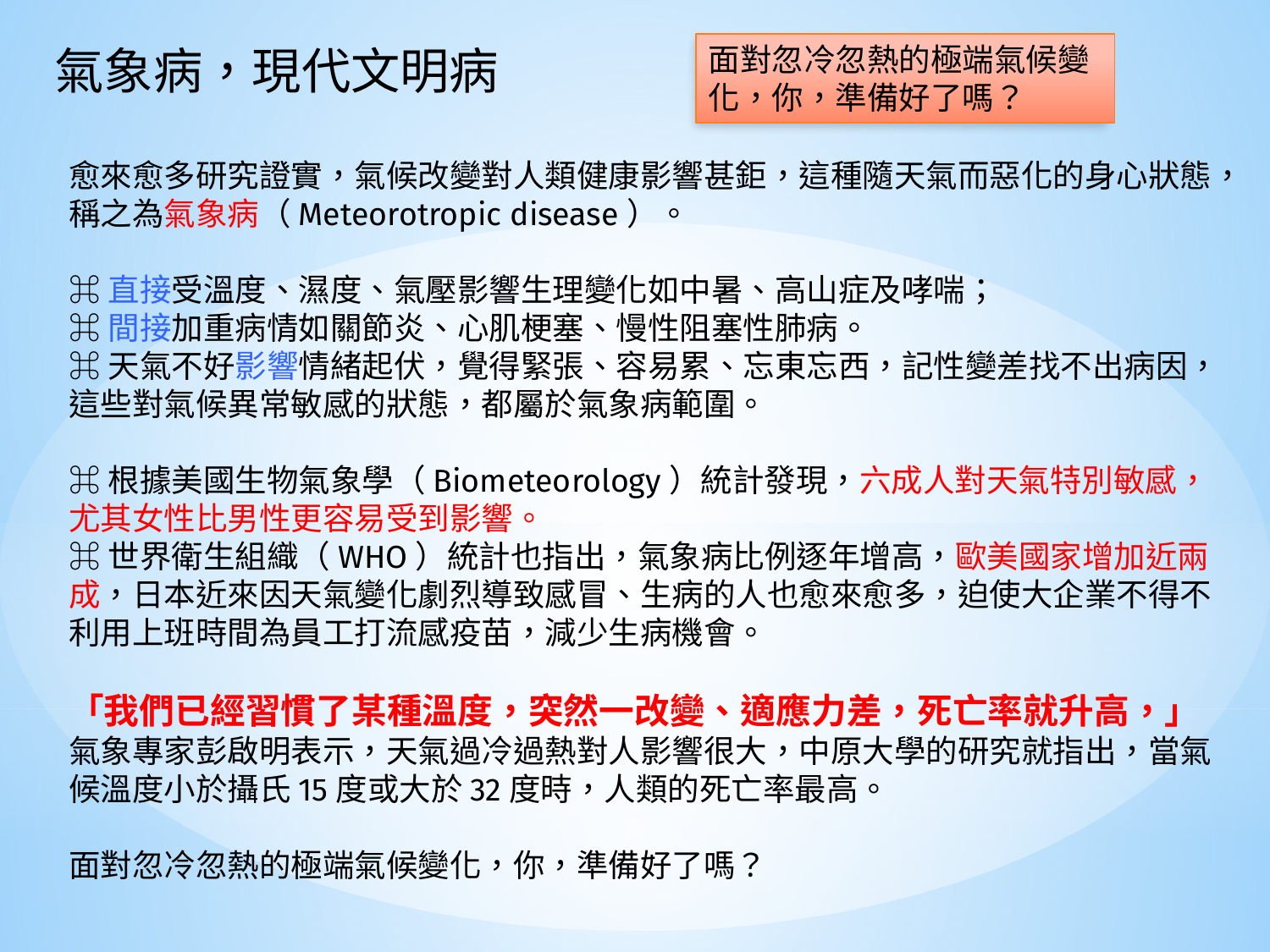

氣象病，現代文明病
面對忽冷忽熱的極端氣候變化，你，準備好了嗎？
愈來愈多研究證實，氣候改變對人類健康影響甚鉅，這種隨天氣而惡化的身心狀態，稱之為氣象病（Meteorotropic disease）。

⌘直接受溫度、濕度、氣壓影響生理變化如中暑、高山症及哮喘；
⌘間接加重病情如關節炎、心肌梗塞、慢性阻塞性肺病。
⌘天氣不好影響情緒起伏，覺得緊張、容易累、忘東忘西，記性變差找不出病因，這些對氣候異常敏感的狀態，都屬於氣象病範圍。

⌘根據美國生物氣象學（Biometeorology）統計發現，六成人對天氣特別敏感，尤其女性比男性更容易受到影響。
⌘世界衛生組織（WHO）統計也指出，氣象病比例逐年增高，歐美國家增加近兩成，日本近來因天氣變化劇烈導致感冒、生病的人也愈來愈多，迫使大企業不得不利用上班時間為員工打流感疫苗，減少生病機會。

「我們已經習慣了某種溫度，突然一改變、適應力差，死亡率就升高，」氣象專家彭啟明表示，天氣過冷過熱對人影響很大，中原大學的研究就指出，當氣候溫度小於攝氏15度或大於32度時，人類的死亡率最高。

面對忽冷忽熱的極端氣候變化，你，準備好了嗎？